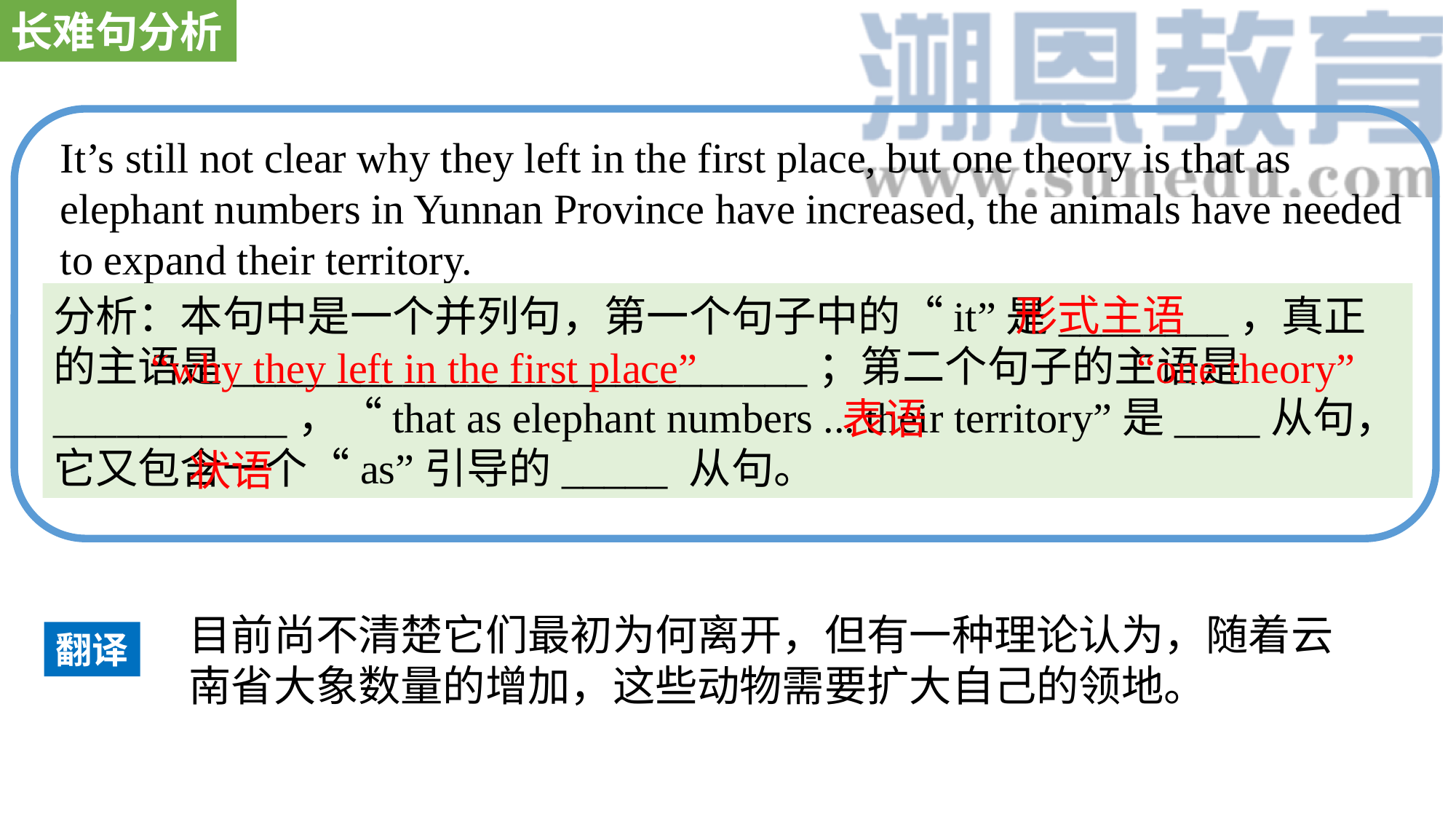

长难句分析

It’s still not clear why they left in the first place, but one theory is that as elephant numbers in Yunnan Province have increased, the animals have needed to expand their territory.
 形式主语
分析：本句中是一个并列句，第一个句子中的“it”是________，真正的主语是___________________________；第二个句子的主语是___________，“that as elephant numbers ... their territory”是____从句，它又包含一个“as”引导的_____ 从句。
“why they left in the first place”
“one theory”
 表语
状语
目前尚不清楚它们最初为何离开，但有一种理论认为，随着云南省大象数量的增加，这些动物需要扩大自己的领地。
翻译